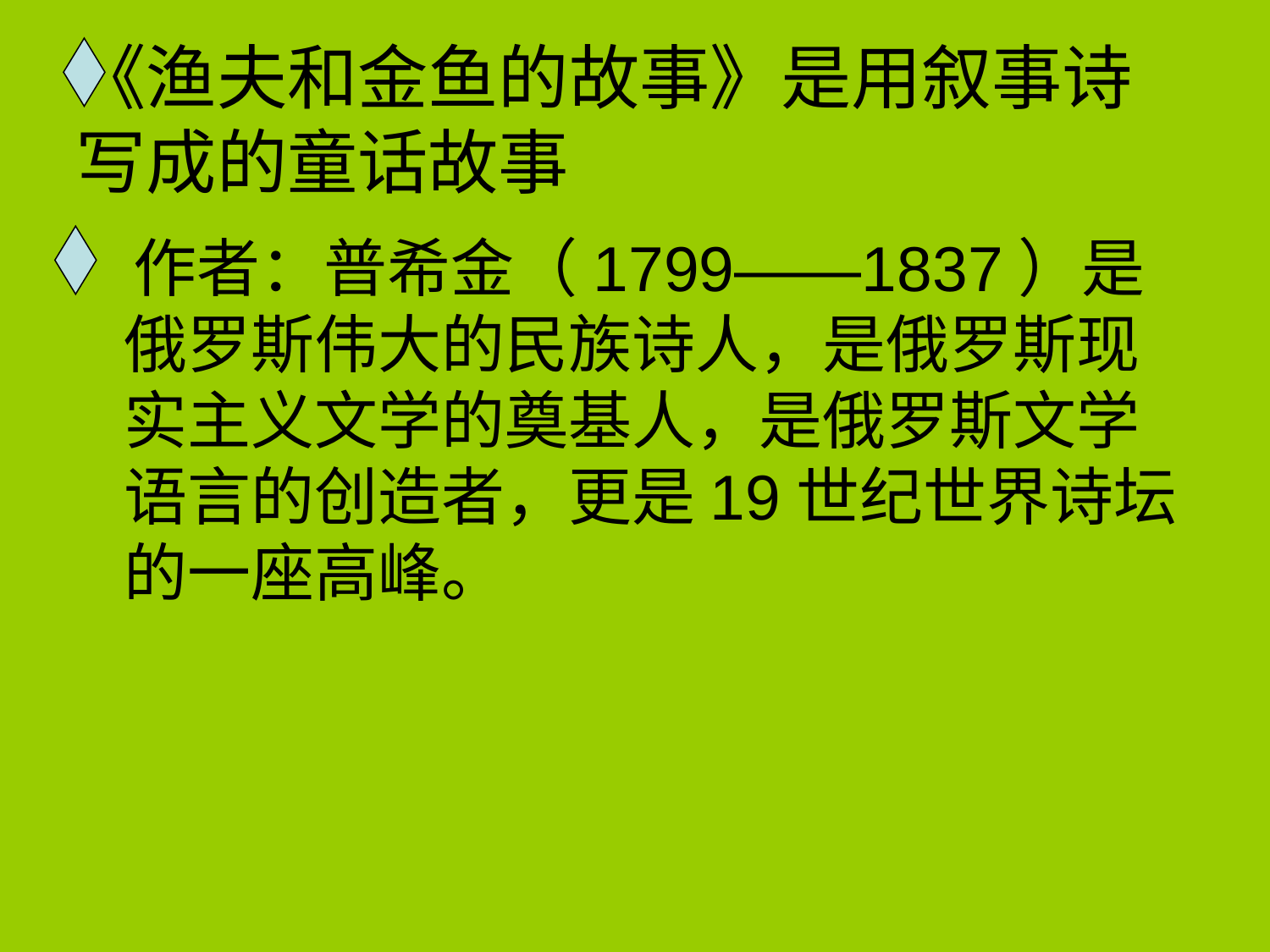

# 《渔夫和金鱼的故事》是用叙事诗写成的童话故事

   作者：普希金（1799——1837）是俄罗斯伟大的民族诗人，是俄罗斯现实主义文学的奠基人，是俄罗斯文学语言的创造者，更是19世纪世界诗坛的一座高峰。